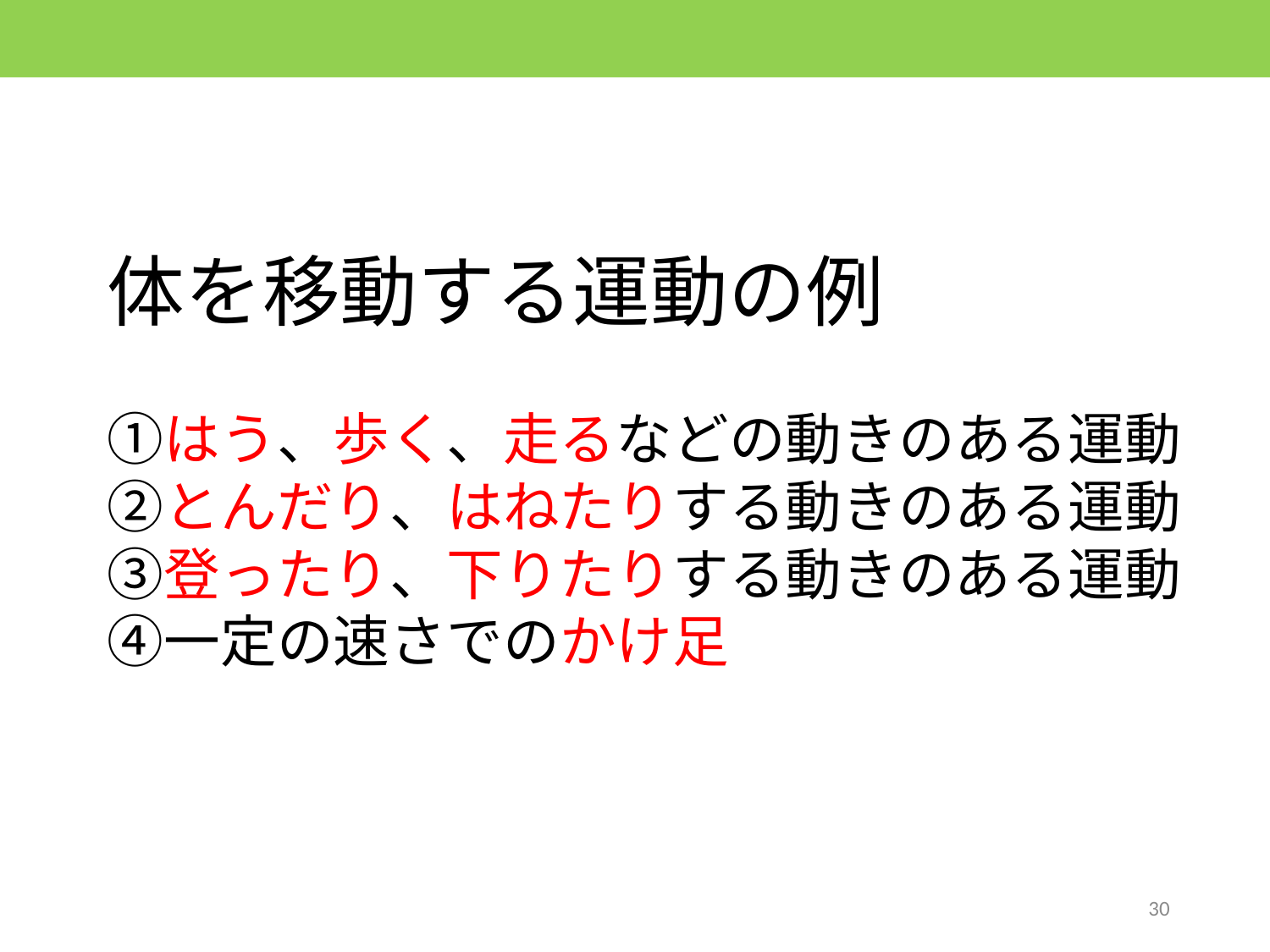

体を移動する運動の例

　①はう、歩く、走るなどの動きのある運動
　②とんだり、はねたりする動きのある運動
　③登ったり、下りたりする動きのある運動
　④一定の速さでのかけ足

30